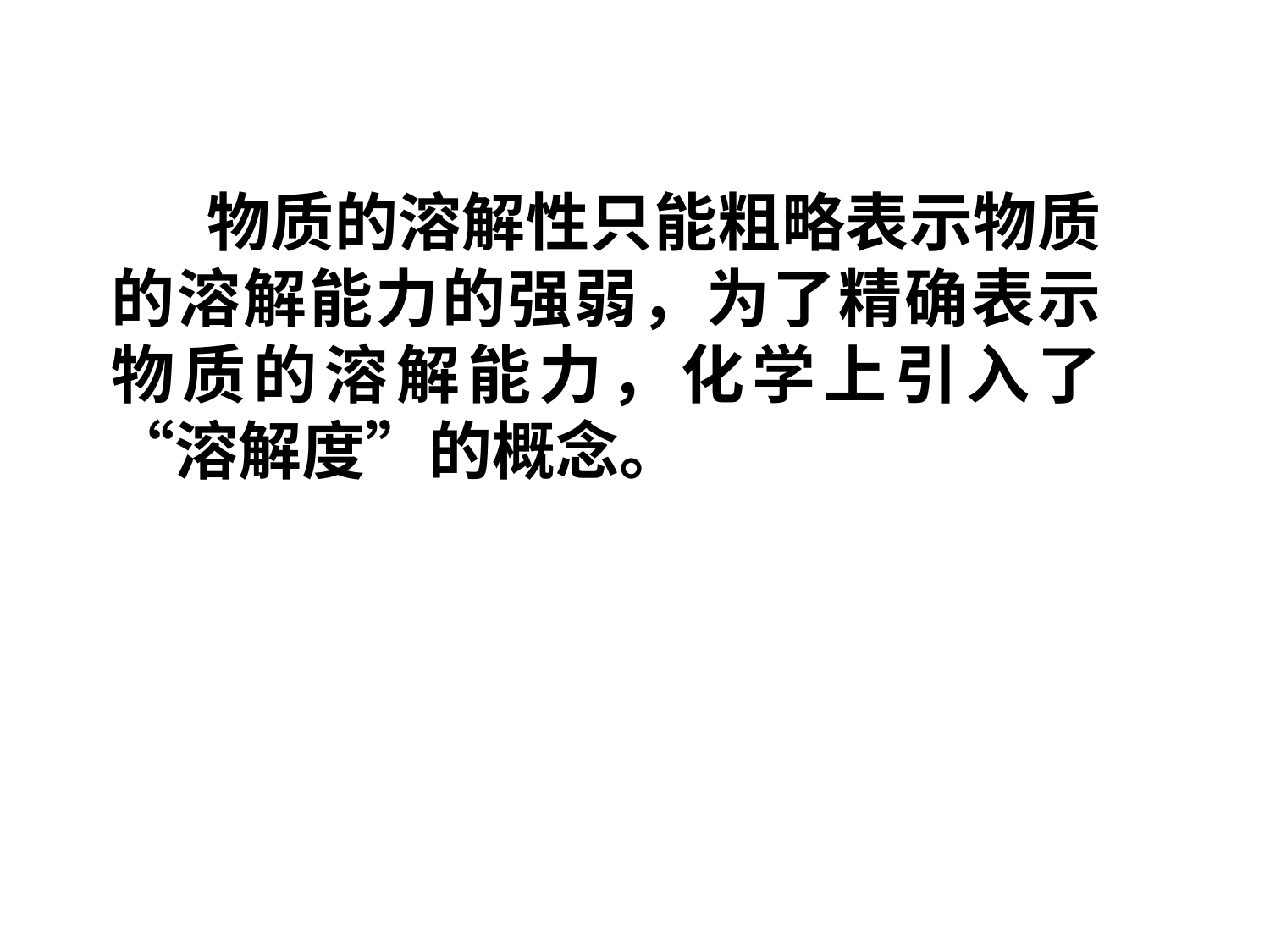

物质的溶解性只能粗略表示物质的溶解能力的强弱，为了精确表示物质的溶解能力，化学上引入了“溶解度”的概念。